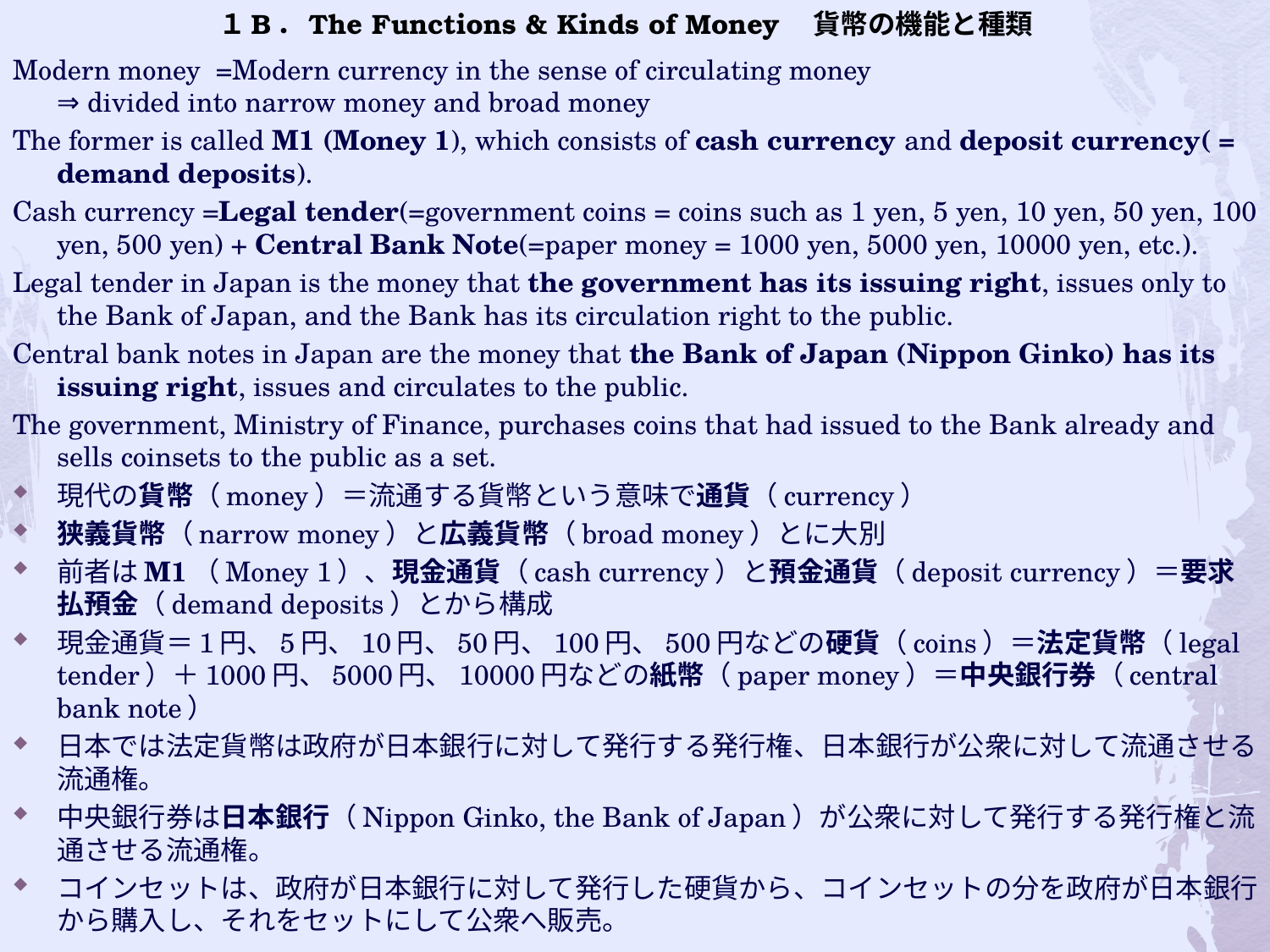

# １B．The Functions & Kinds of Money   貨幣の機能と種類
Modern money  =Modern currency in the sense of circulating money
⇒ divided into narrow money and broad money
The former is called M1 (Money 1), which consists of cash currency and deposit currency( = demand deposits).
Cash currency =Legal tender(=government coins = coins such as 1 yen, 5 yen, 10 yen, 50 yen, 100 yen, 500 yen) + Central Bank Note(=paper money = 1000 yen, 5000 yen, 10000 yen, etc.).
Legal tender in Japan is the money that the government has its issuing right, issues only to the Bank of Japan, and the Bank has its circulation right to the public.
Central bank notes in Japan are the money that the Bank of Japan (Nippon Ginko) has its issuing right, issues and circulates to the public.
The government, Ministry of Finance, purchases coins that had issued to the Bank already and sells coinsets to the public as a set.
現代の貨幣（money）＝流通する貨幣という意味で通貨（currency）
狭義貨幣（narrow money）と広義貨幣（broad money）とに大別
前者はM1（Money 1）、現金通貨（cash currency）と預金通貨（deposit currency）＝要求払預金（demand deposits）とから構成
現金通貨＝1円、5円、10円、50円、100円、500円などの硬貨（coins）＝法定貨幣（legal tender）＋1000円、5000円、10000円などの紙幣（paper money）＝中央銀行券（central bank note）
日本では法定貨幣は政府が日本銀行に対して発行する発行権、日本銀行が公衆に対して流通させる流通権。
中央銀行券は日本銀行（Nippon Ginko, the Bank of Japan）が公衆に対して発行する発行権と流通させる流通権。
コインセットは、政府が日本銀行に対して発行した硬貨から、コインセットの分を政府が日本銀行から購入し、それをセットにして公衆へ販売。